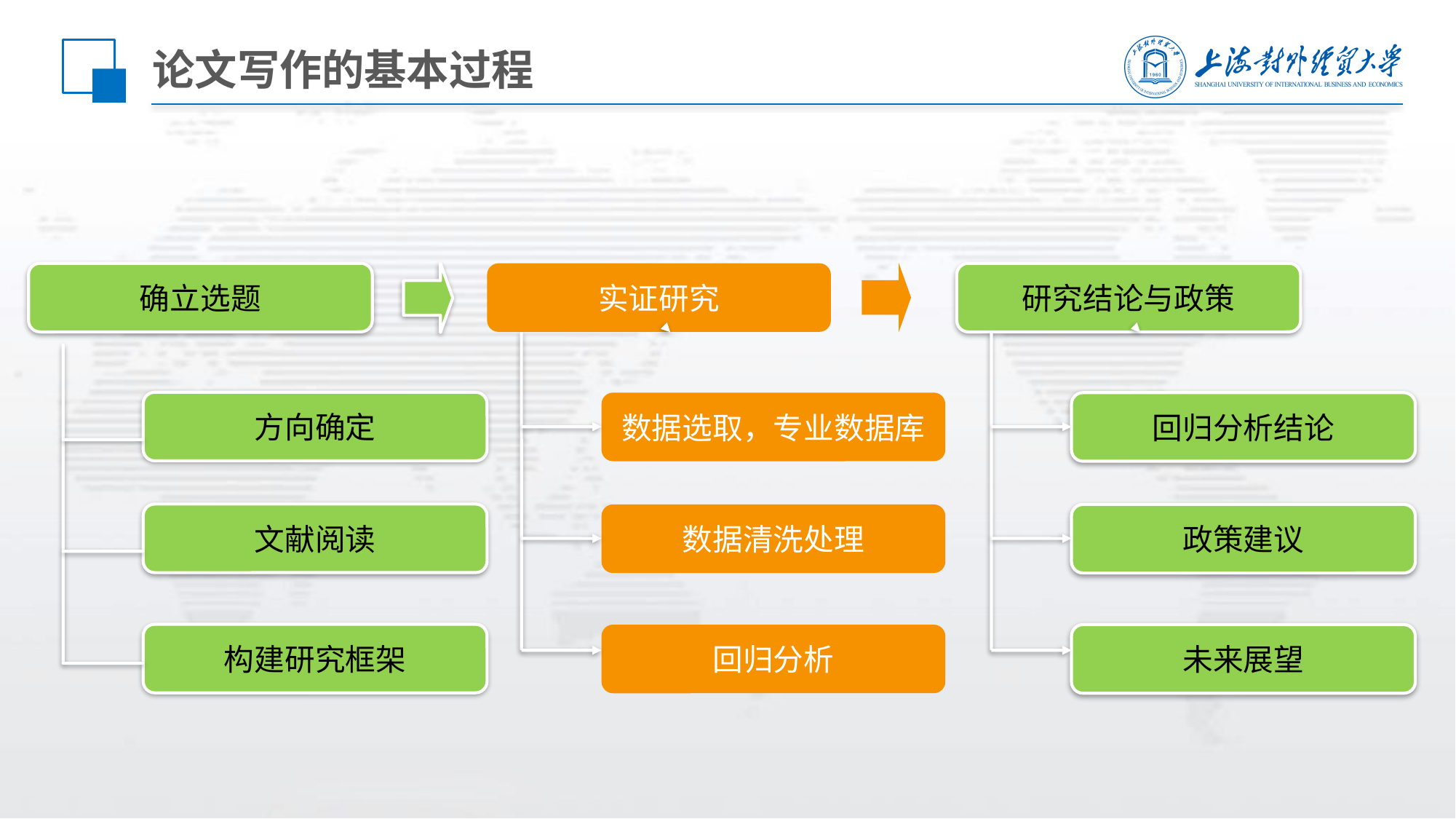

# 论文写作的基本过程

确立选题

实证研究
研究结论与政策

方向确定
数据选取，专业数据库
回归分析结论

文献阅读
数据清洗处理
政策建议

构建研究框架
回归分析
未来展望